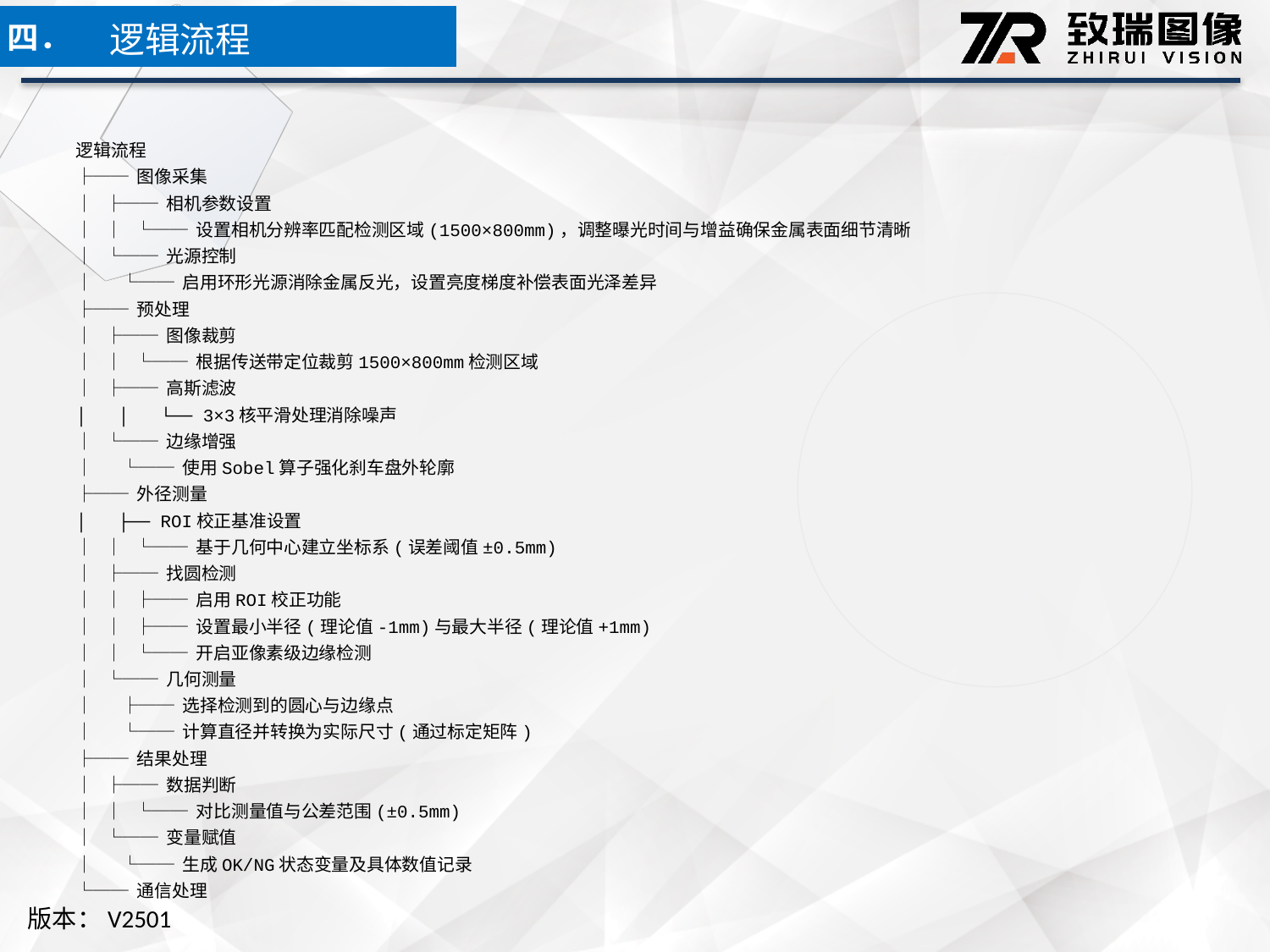

逻辑流程
四．

逻辑流程
├── 图像采集
│   ├── 相机参数设置
│   │   └── 设置相机分辨率匹配检测区域(1500×800mm)，调整曝光时间与增益确保金属表面细节清晰
│   └── 光源控制
│       └── 启用环形光源消除金属反光，设置亮度梯度补偿表面光泽差异
├── 预处理
│   ├── 图像裁剪
│   │   └── 根据传送带定位裁剪1500×800mm检测区域
│   ├── 高斯滤波
│   │   └── 3×3核平滑处理消除噪声
│   └── 边缘增强
│       └── 使用Sobel算子强化刹车盘外轮廓
├── 外径测量
│   ├── ROI校正基准设置
│   │   └── 基于几何中心建立坐标系(误差阈值±0.5mm)
│   ├── 找圆检测
│   │   ├── 启用ROI校正功能
│   │   ├── 设置最小半径(理论值-1mm)与最大半径(理论值+1mm)
│   │   └── 开启亚像素级边缘检测
│   └── 几何测量
│       ├── 选择检测到的圆心与边缘点
│       └── 计算直径并转换为实际尺寸(通过标定矩阵)
├── 结果处理
│   ├── 数据判断
│   │   └── 对比测量值与公差范围(±0.5mm)
│   └── 变量赋值
│       └── 生成OK/NG状态变量及具体数值记录
└── 通信处理